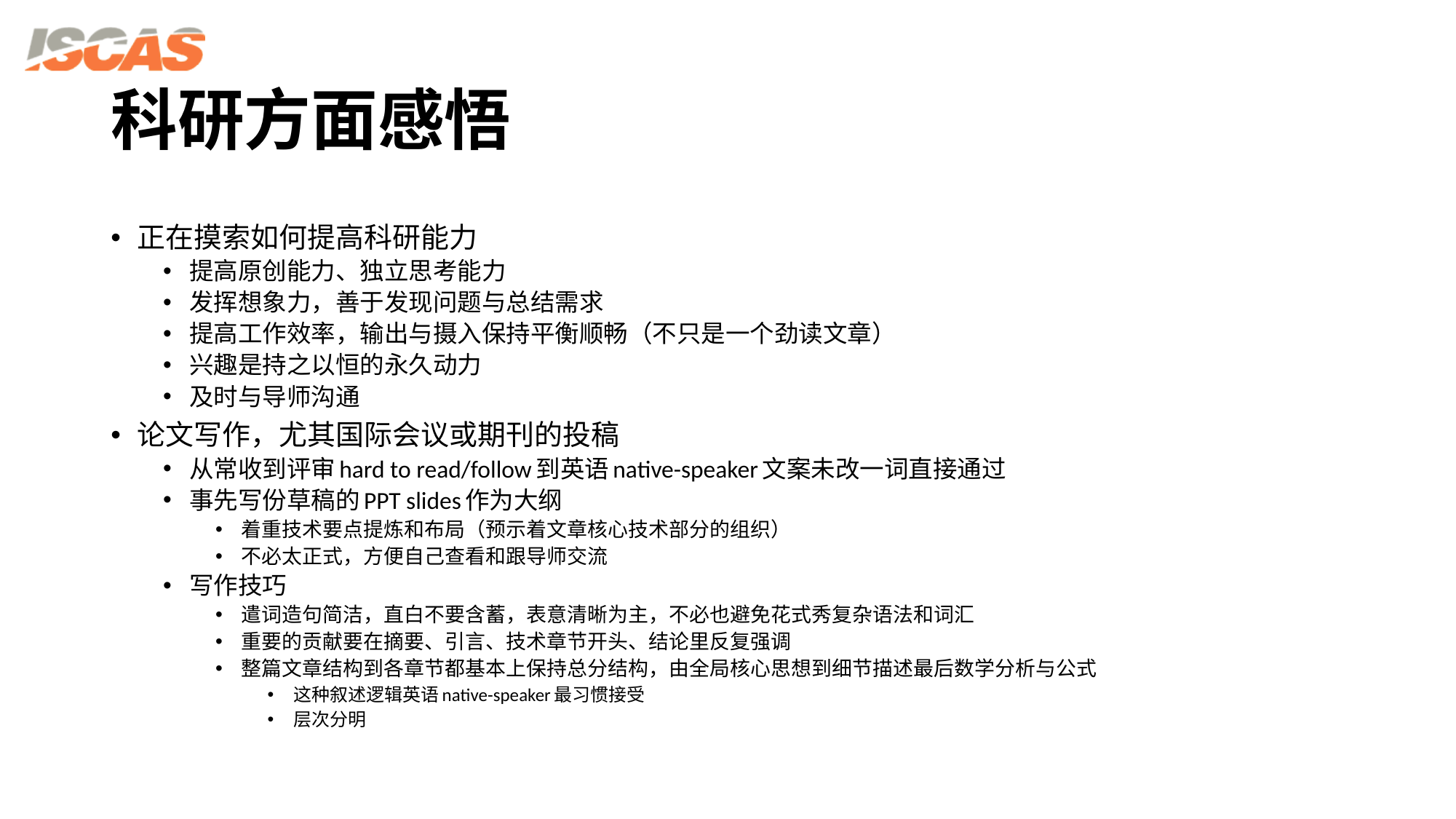

# 科研方面感悟
正在摸索如何提高科研能力
提高原创能力、独立思考能力
发挥想象力，善于发现问题与总结需求
提高工作效率，输出与摄入保持平衡顺畅（不只是一个劲读文章）
兴趣是持之以恒的永久动力
及时与导师沟通
论文写作，尤其国际会议或期刊的投稿
从常收到评审hard to read/follow到英语native-speaker文案未改一词直接通过
事先写份草稿的PPT slides作为大纲
着重技术要点提炼和布局（预示着文章核心技术部分的组织）
不必太正式，方便自己查看和跟导师交流
写作技巧
遣词造句简洁，直白不要含蓄，表意清晰为主，不必也避免花式秀复杂语法和词汇
重要的贡献要在摘要、引言、技术章节开头、结论里反复强调
整篇文章结构到各章节都基本上保持总分结构，由全局核心思想到细节描述最后数学分析与公式
这种叙述逻辑英语native-speaker最习惯接受
层次分明